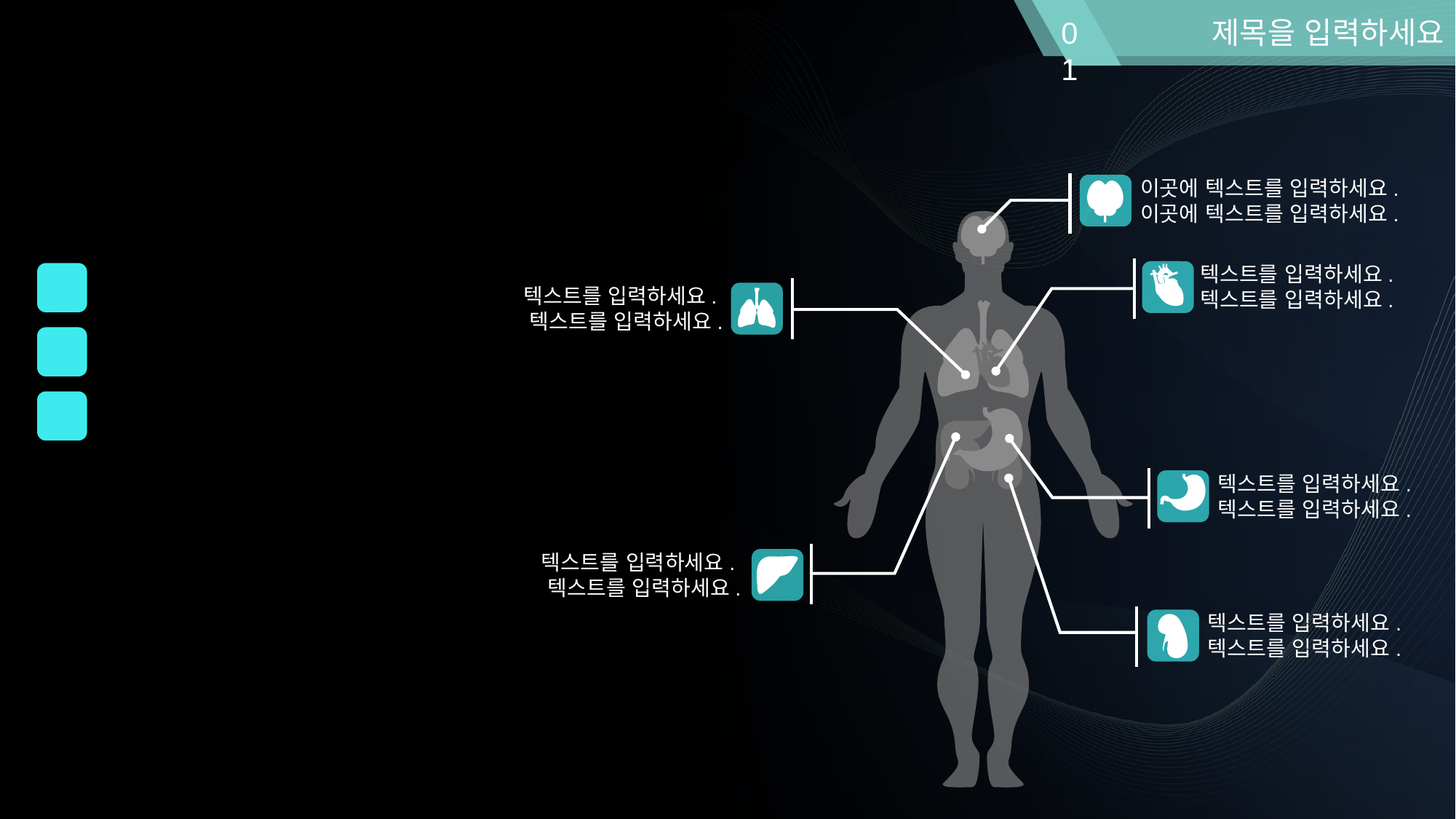

01
제목을 입력하세요
이곳에 텍스트를 입력하세요. 이곳에 텍스트를 입력하세요.

텍스트를 입력하세요.
텍스트를 입력하세요.

텍스트를 입력하세요.
텍스트를 입력하세요.

텍스트를 입력하세요.
텍스트를 입력하세요.

텍스트를 입력하세요.
텍스트를 입력하세요.

텍스트를 입력하세요.
텍스트를 입력하세요.